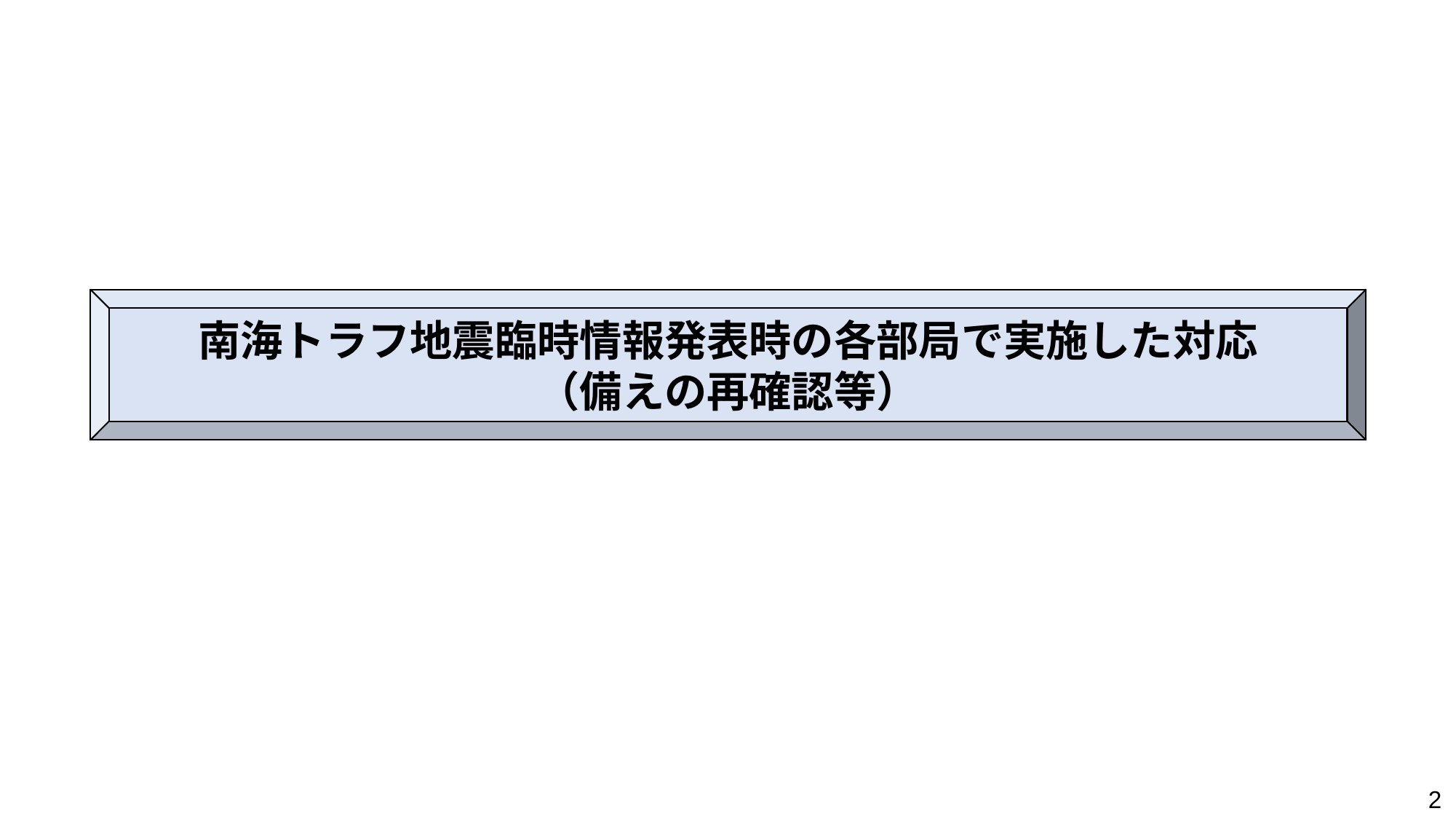

南海トラフ地震臨時情報発表時の各部局で実施した対応
（備えの再確認等）
2